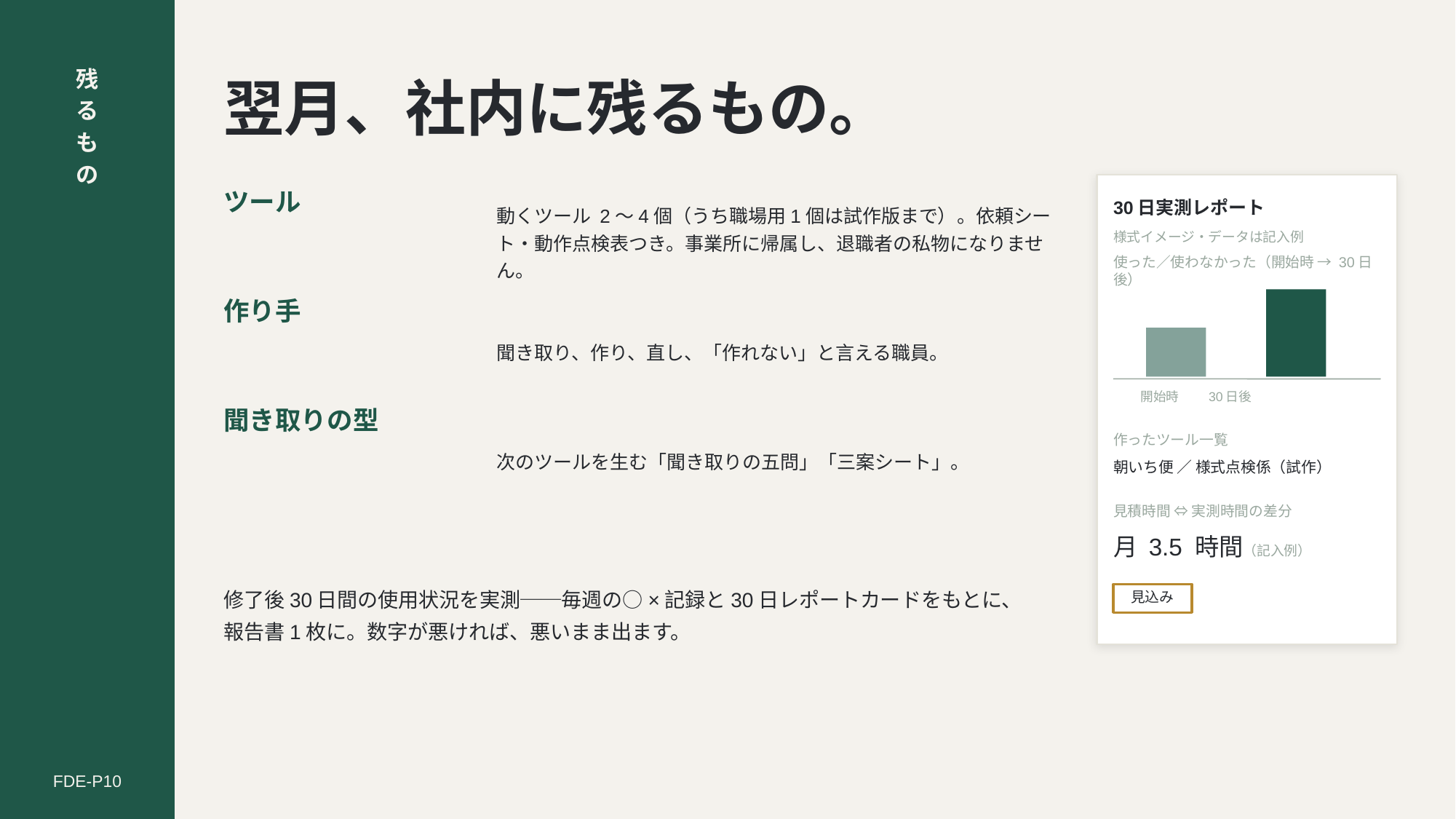

残
る
も
の
翌月、社内に残るもの。

ツール
動くツール 2〜4個（うち職場用1個は試作版まで）。依頼シート・動作点検表つき。事業所に帰属し、退職者の私物になりません。
30日実測レポート
様式イメージ・データは記入例
使った／使わなかった（開始時 → 30日後）

作り手
聞き取り、作り、直し、「作れない」と言える職員。

開始時         30日後
聞き取りの型
次のツールを生む「聞き取りの五問」「三案シート」。
作ったツール一覧
朝いち便 ／ 様式点検係（試作）
見積時間 ⇔ 実測時間の差分
月 3.5 時間（記入例）
修了後30日間の使用状況を実測──毎週の○×記録と30日レポートカードをもとに、報告書1枚に。数字が悪ければ、悪いまま出ます。
見込み

FDE-P10